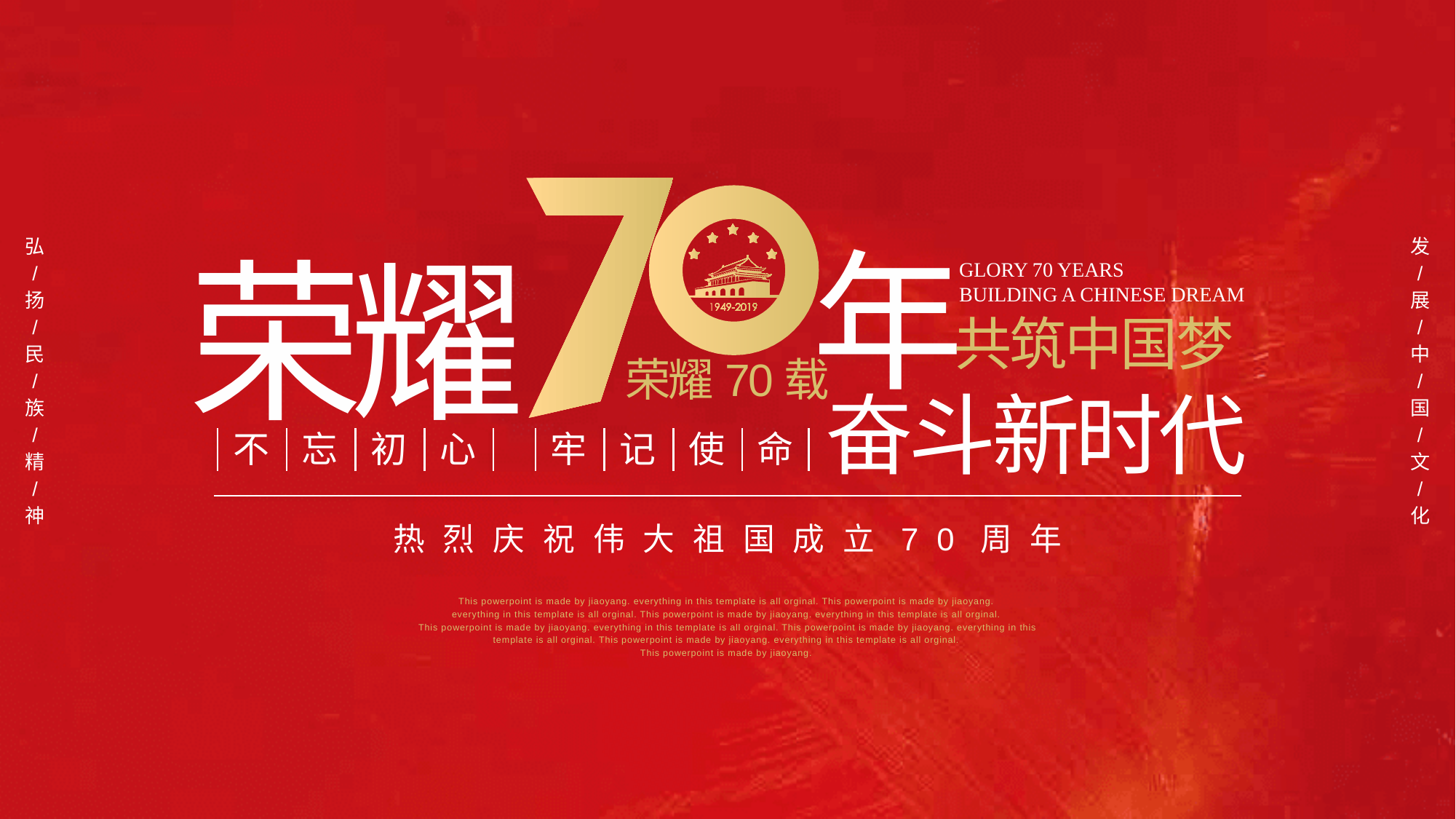

年
荣
耀
弘
发
GLORY 70 YEARS
BUILDING A CHINESE DREAM
/
/
扬
展
共筑中国梦
/
/
民
中
荣耀70载
/
/
奋斗新时代
族
国
/
/
不
忘
初
心
牢
记
使
命
精
文
/
/
神
化
热烈庆祝伟大祖国成立70周年
This powerpoint is made by jiaoyang. everything in this template is all orginal. This powerpoint is made by jiaoyang.
everything in this template is all orginal. This powerpoint is made by jiaoyang. everything in this template is all orginal.
This powerpoint is made by jiaoyang. everything in this template is all orginal. This powerpoint is made by jiaoyang. everything in this template is all orginal. This powerpoint is made by jiaoyang. everything in this template is all orginal.
This powerpoint is made by jiaoyang.